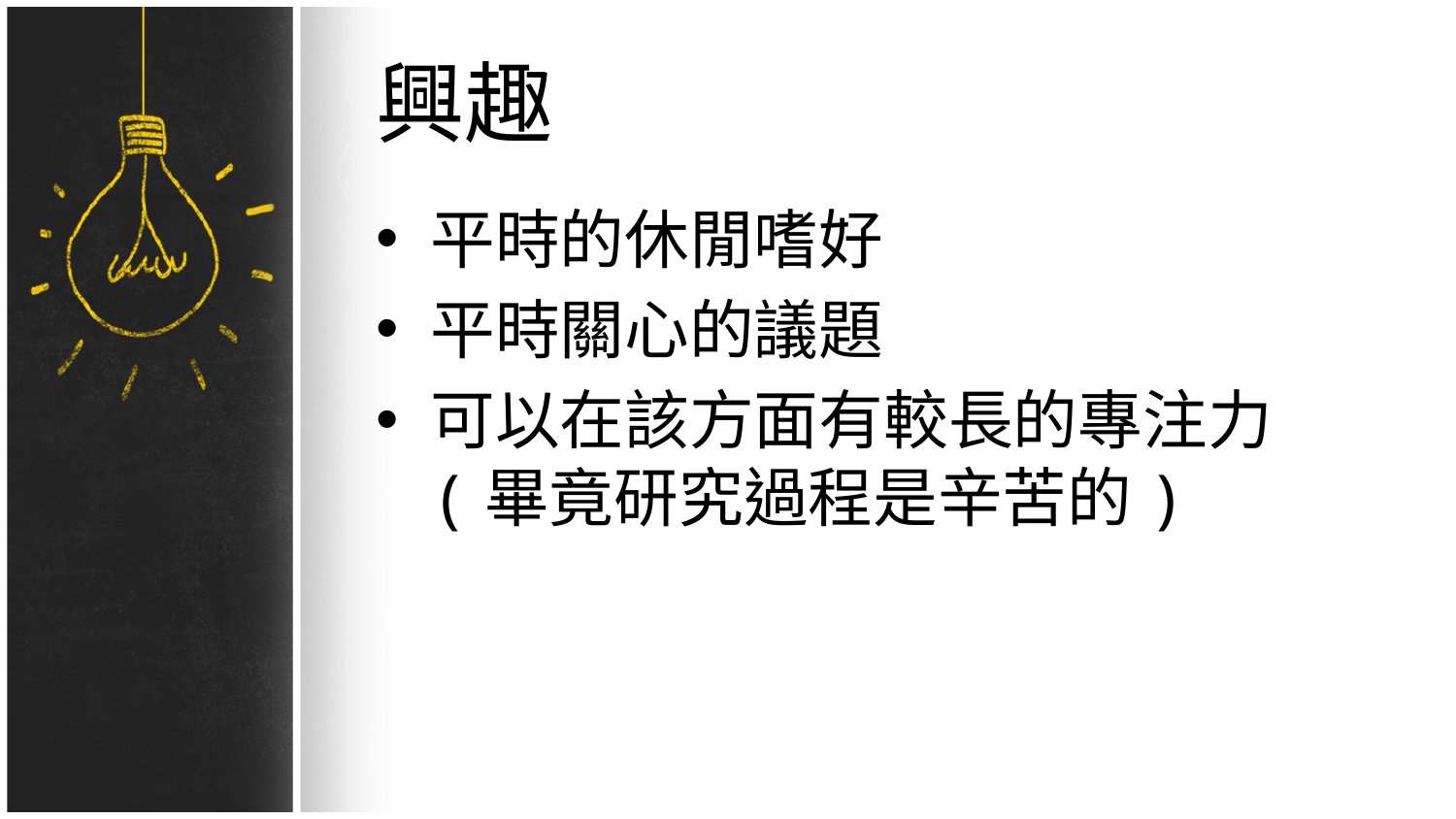

# 興趣
平時的休閒嗜好
平時關心的議題
可以在該方面有較長的專注力(畢竟研究過程是辛苦的)